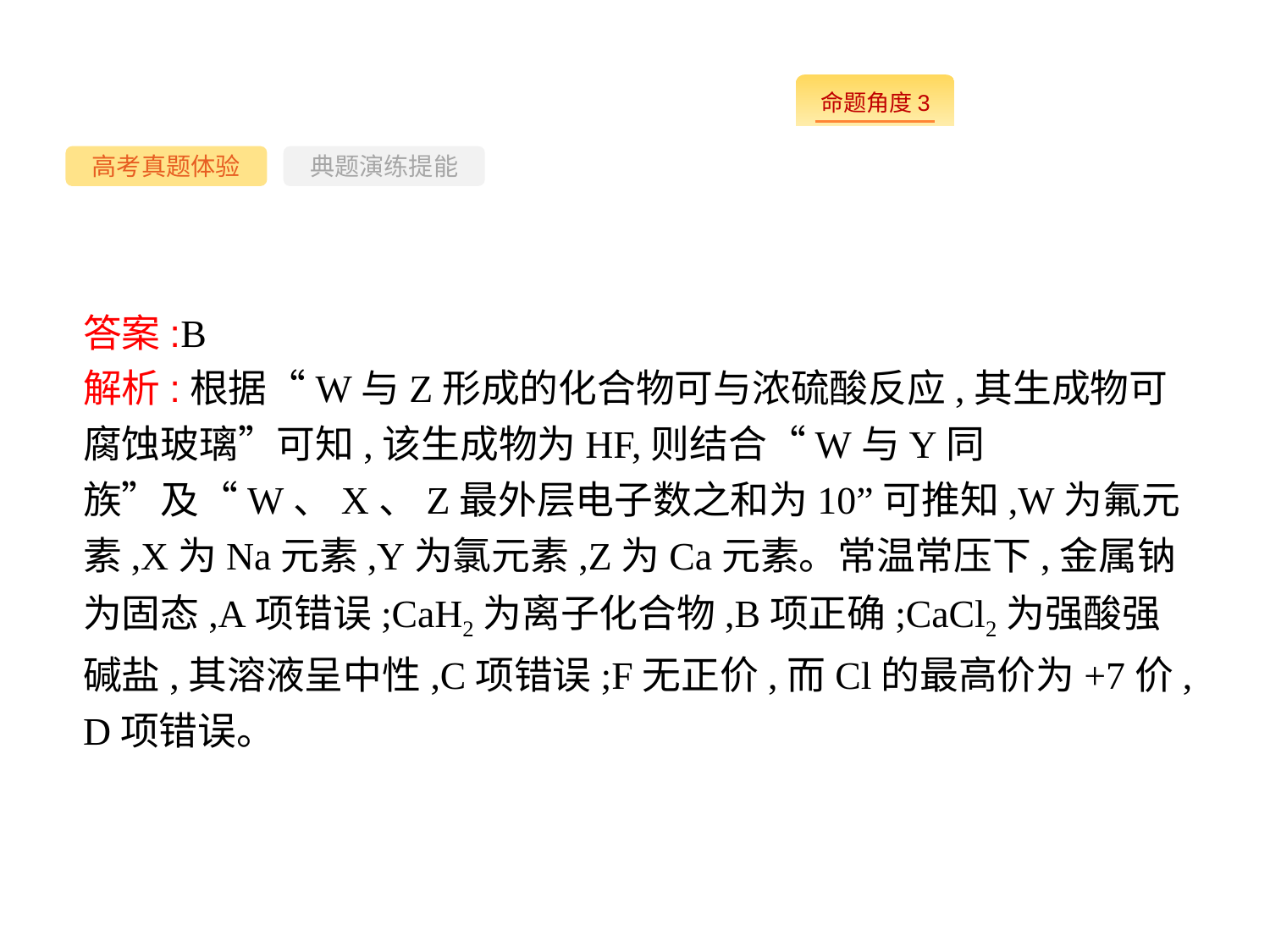

-77-
高考真题体验
典题演练提能
答案:B
解析:根据“W与Z形成的化合物可与浓硫酸反应,其生成物可腐蚀玻璃”可知,该生成物为HF,则结合“W与Y同族”及“W、X、Z最外层电子数之和为10”可推知,W为氟元素,X为Na元素,Y为氯元素,Z为Ca元素。常温常压下,金属钠为固态,A项错误;CaH2为离子化合物,B项正确;CaCl2为强酸强碱盐,其溶液呈中性,C项错误;F无正价,而Cl的最高价为+7价,D项错误。